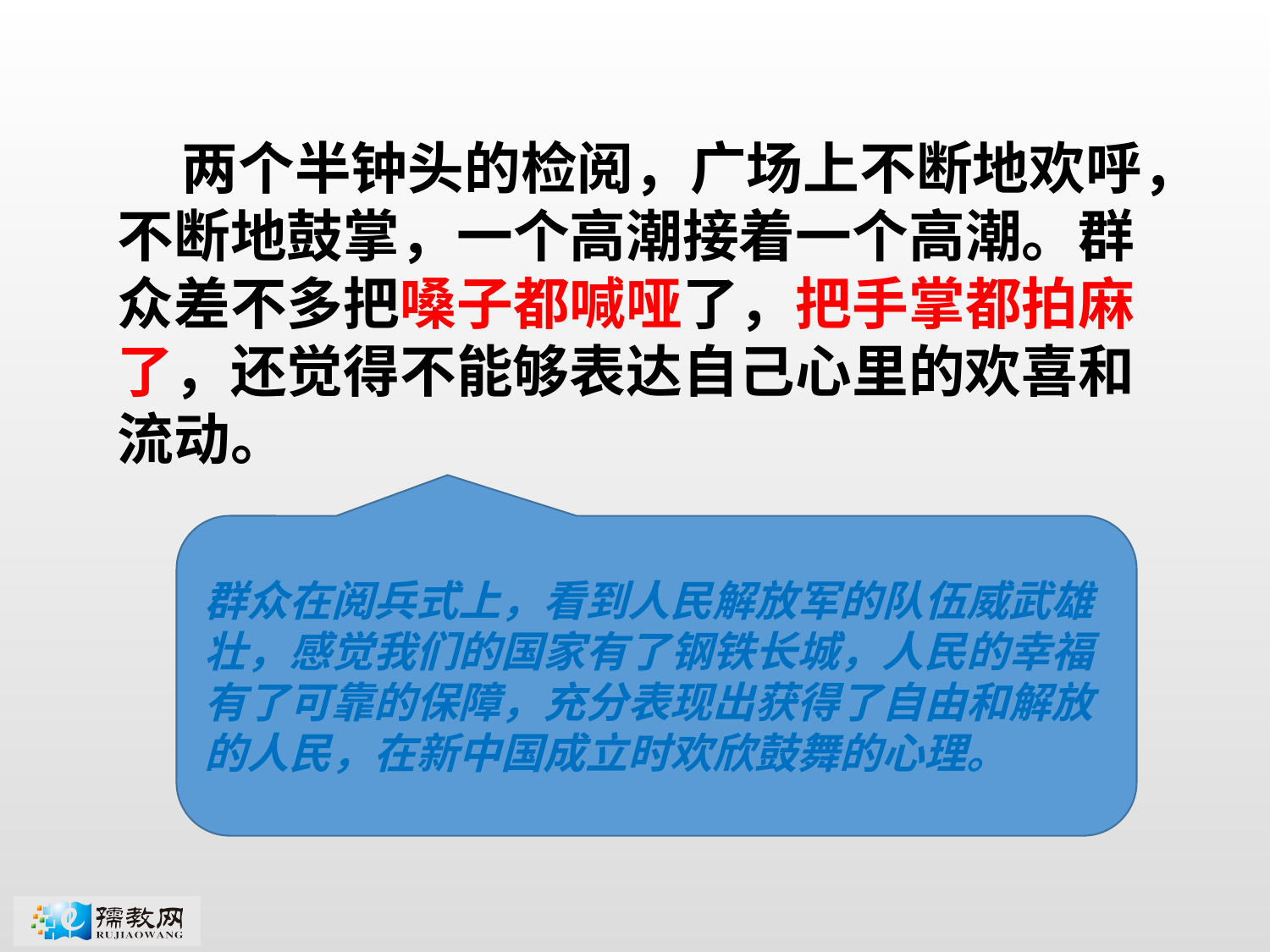

两个半钟头的检阅，广场上不断地欢呼，不断地鼓掌，一个高潮接着一个高潮。群众差不多把嗓子都喊哑了，把手掌都拍麻了，还觉得不能够表达自己心里的欢喜和流动。
群众在阅兵式上，看到人民解放军的队伍威武雄壮，感觉我们的国家有了钢铁长城，人民的幸福有了可靠的保障，充分表现出获得了自由和解放的人民，在新中国成立时欢欣鼓舞的心理。